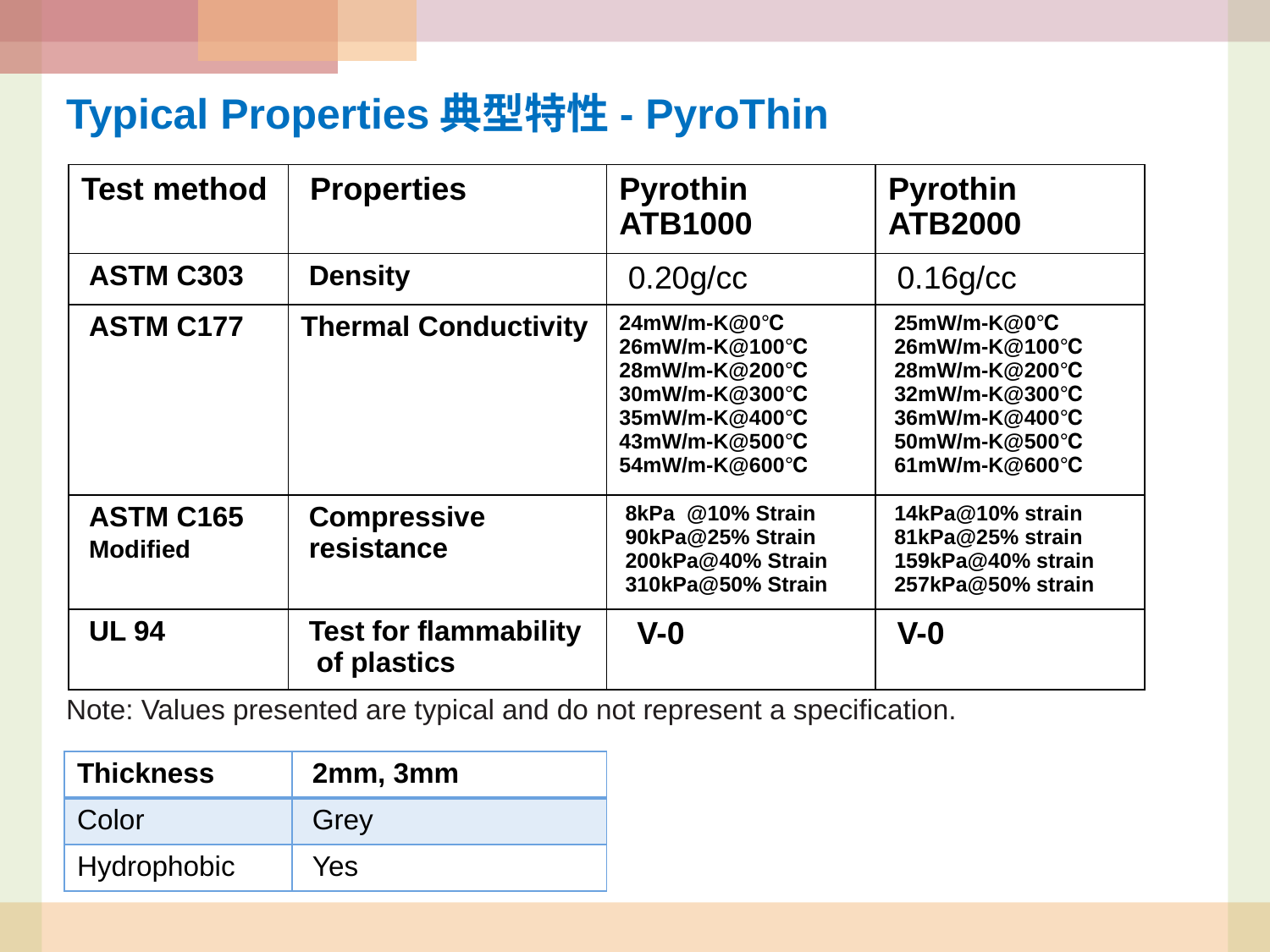

Typical Properties典型特性- PyroThin
| Test method | Properties | Pyrothin ATB1000 | Pyrothin ATB2000 |
| --- | --- | --- | --- |
| ASTM C303 | Density | 0.20g/cc | 0.16g/cc |
| ASTM C177 | Thermal Conductivity | 24mW/m-K@0℃ 26mW/m-K@100℃ 28mW/m-K@200℃ 30mW/m-K@300℃ 35mW/m-K@400℃ 43mW/m-K@500℃ 54mW/m-K@600℃ | 25mW/m-K@0℃ 26mW/m-K@100℃ 28mW/m-K@200℃ 32mW/m-K@300℃ 36mW/m-K@400℃ 50mW/m-K@500℃ 61mW/m-K@600℃ |
| ASTM C165 Modified | Compressive resistance | 8kPa @10% Strain 90kPa@25% Strain 200kPa@40% Strain 310kPa@50% Strain | 14kPa@10% strain 81kPa@25% strain 159kPa@40% strain 257kPa@50% strain |
| UL 94 | Test for flammability of plastics | V-0 | V-0 |
Note: Values presented are typical and do not represent a specification.
| Thickness | 2mm, 3mm |
| --- | --- |
| Color | Grey |
| Hydrophobic | Yes |